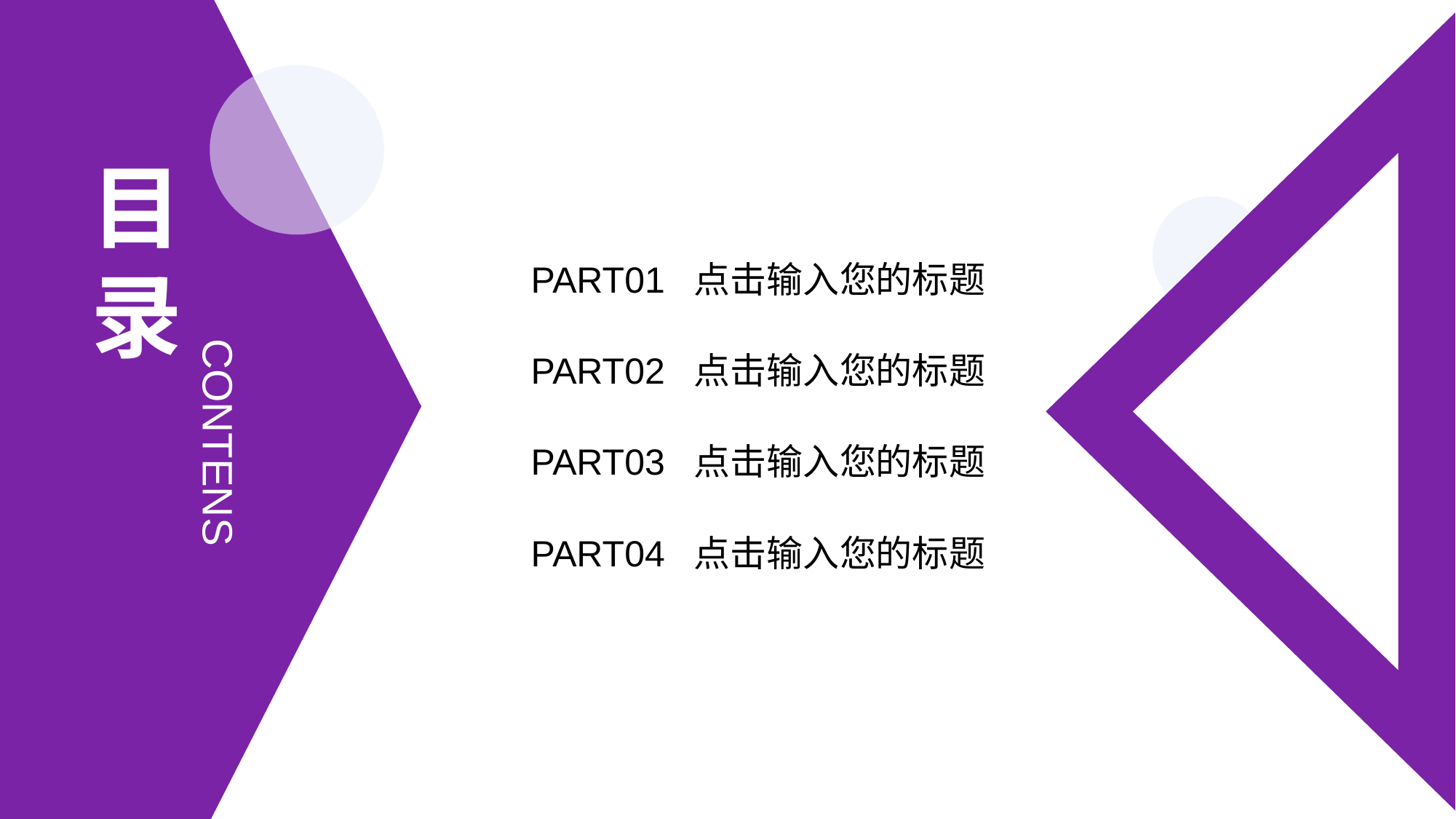

目录

PART01  点击输入您的标题
CONTENS
PART02  点击输入您的标题
PART03  点击输入您的标题
PART04  点击输入您的标题